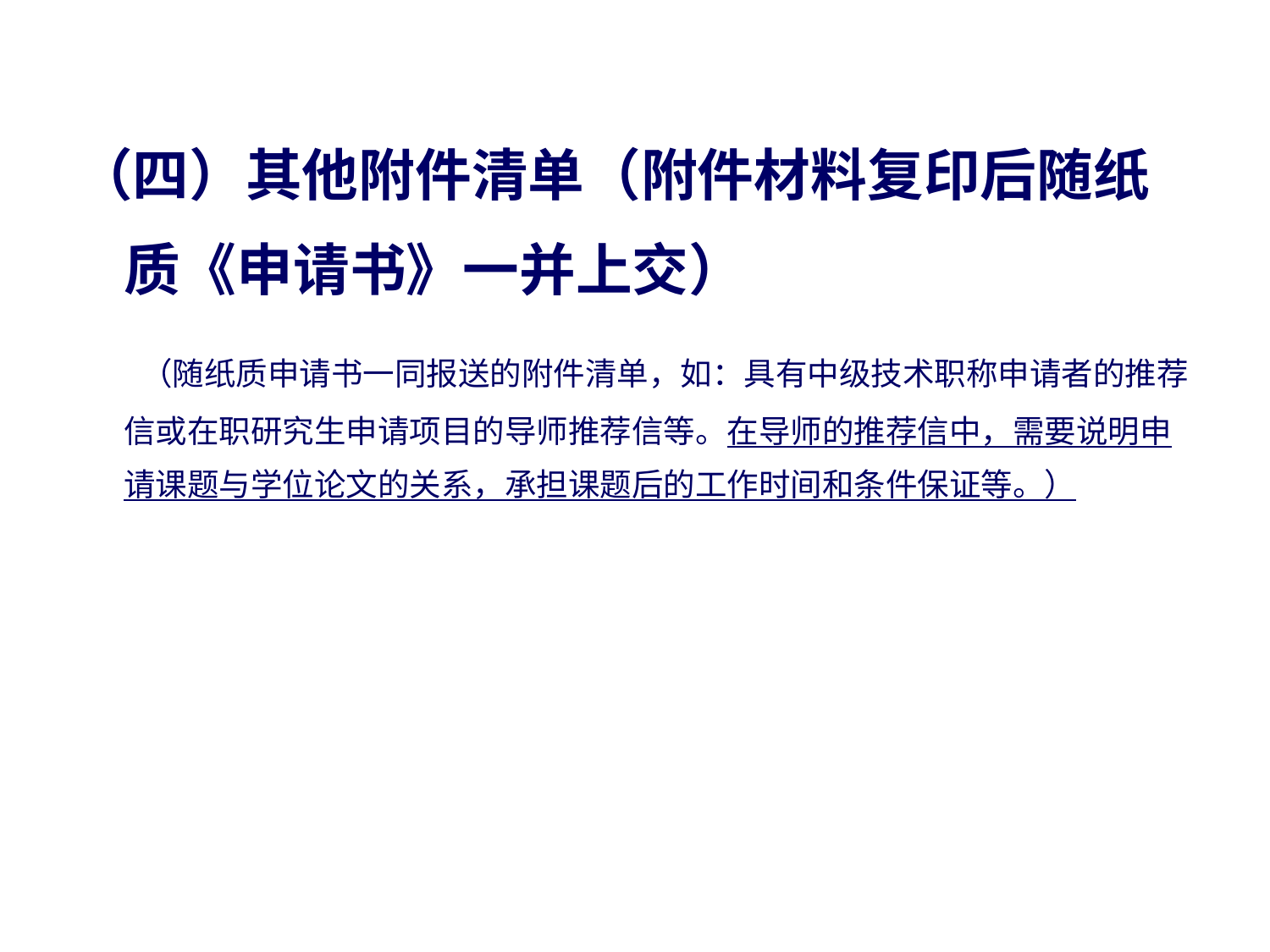

（四）其他附件清单（附件材料复印后随纸质《申请书》一并上交）
    （随纸质申请书一同报送的附件清单，如：具有中级技术职称申请者的推荐信或在职研究生申请项目的导师推荐信等。在导师的推荐信中，需要说明申请课题与学位论文的关系，承担课题后的工作时间和条件保证等。）